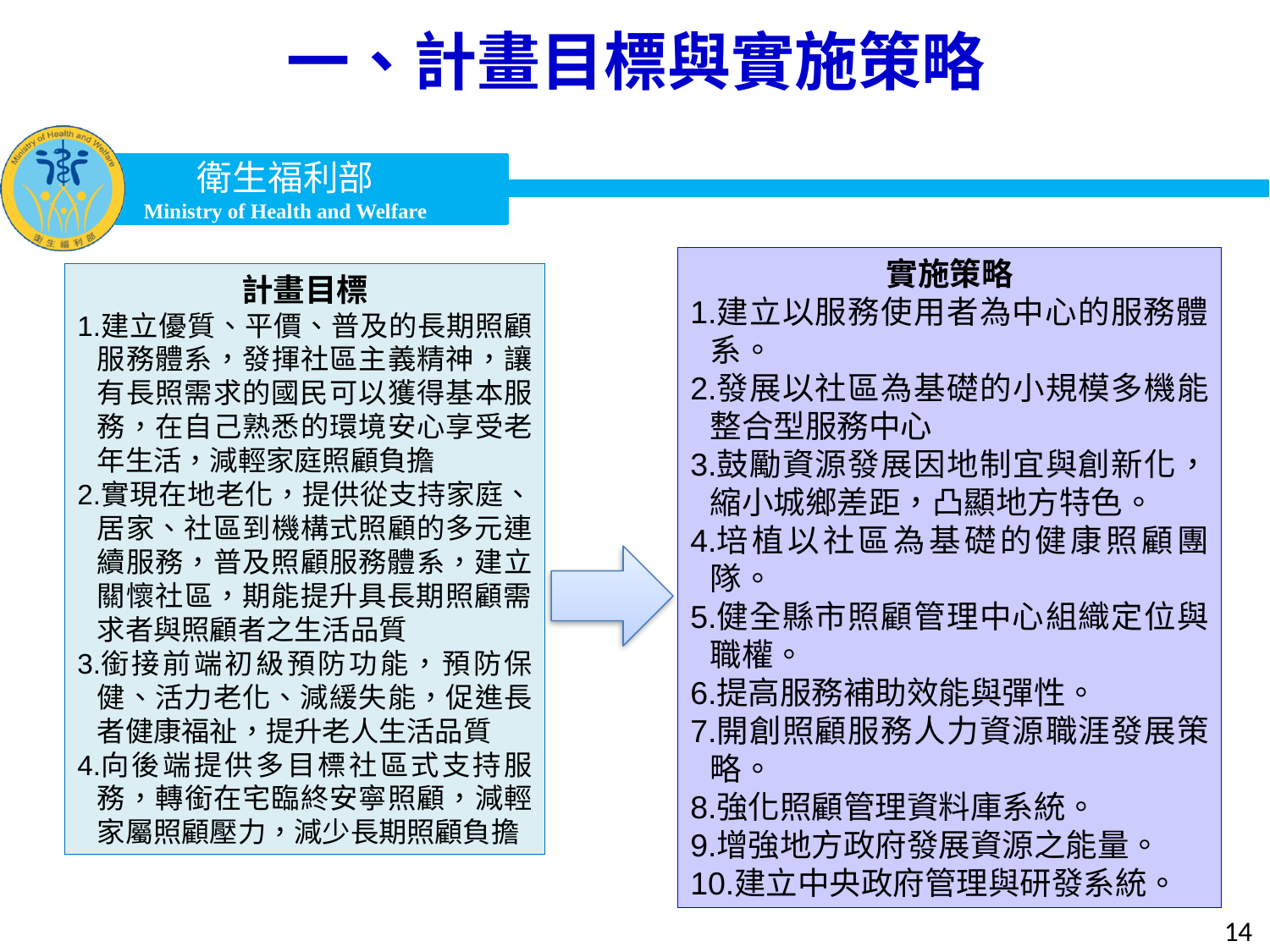

# 一、計畫目標與實施策略
實施策略
建立以服務使用者為中心的服務體系。
發展以社區為基礎的小規模多機能整合型服務中心
鼓勵資源發展因地制宜與創新化，縮小城鄉差距，凸顯地方特色。
培植以社區為基礎的健康照顧團隊。
健全縣市照顧管理中心組織定位與職權。
提高服務補助效能與彈性。
開創照顧服務人力資源職涯發展策略。
強化照顧管理資料庫系統。
增強地方政府發展資源之能量。
建立中央政府管理與研發系統。
計畫目標
建立優質、平價、普及的長期照顧服務體系，發揮社區主義精神，讓有長照需求的國民可以獲得基本服務，在自己熟悉的環境安心享受老年生活，減輕家庭照顧負擔
實現在地老化，提供從支持家庭、居家、社區到機構式照顧的多元連續服務，普及照顧服務體系，建立關懷社區，期能提升具長期照顧需求者與照顧者之生活品質
銜接前端初級預防功能，預防保健、活力老化、減緩失能，促進長者健康福祉，提升老人生活品質
向後端提供多目標社區式支持服務，轉銜在宅臨終安寧照顧，減輕家屬照顧壓力，減少長期照顧負擔

14